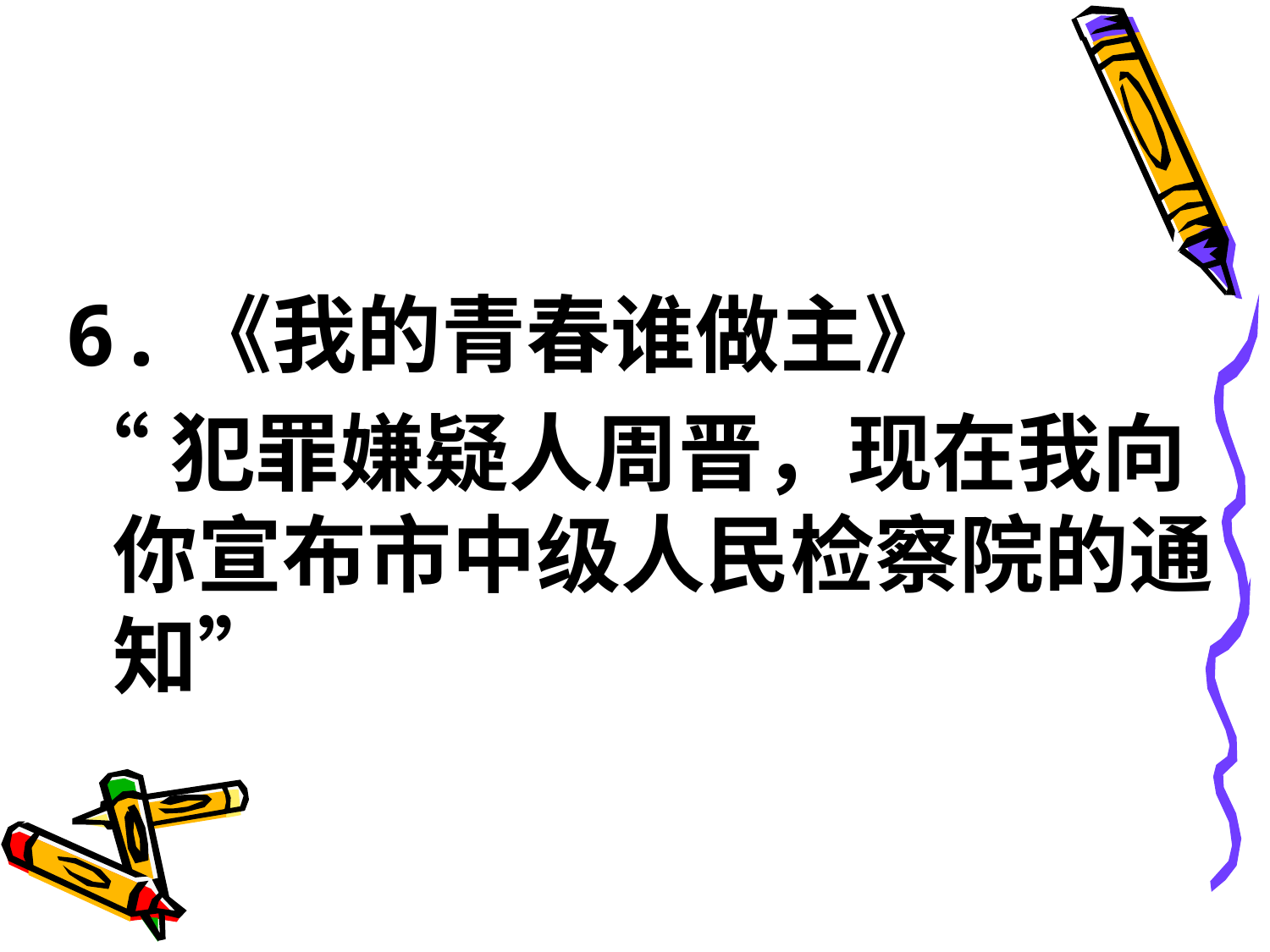

#
6.《我的青春谁做主》
“犯罪嫌疑人周晋，现在我向你宣布市中级人民检察院的通知”